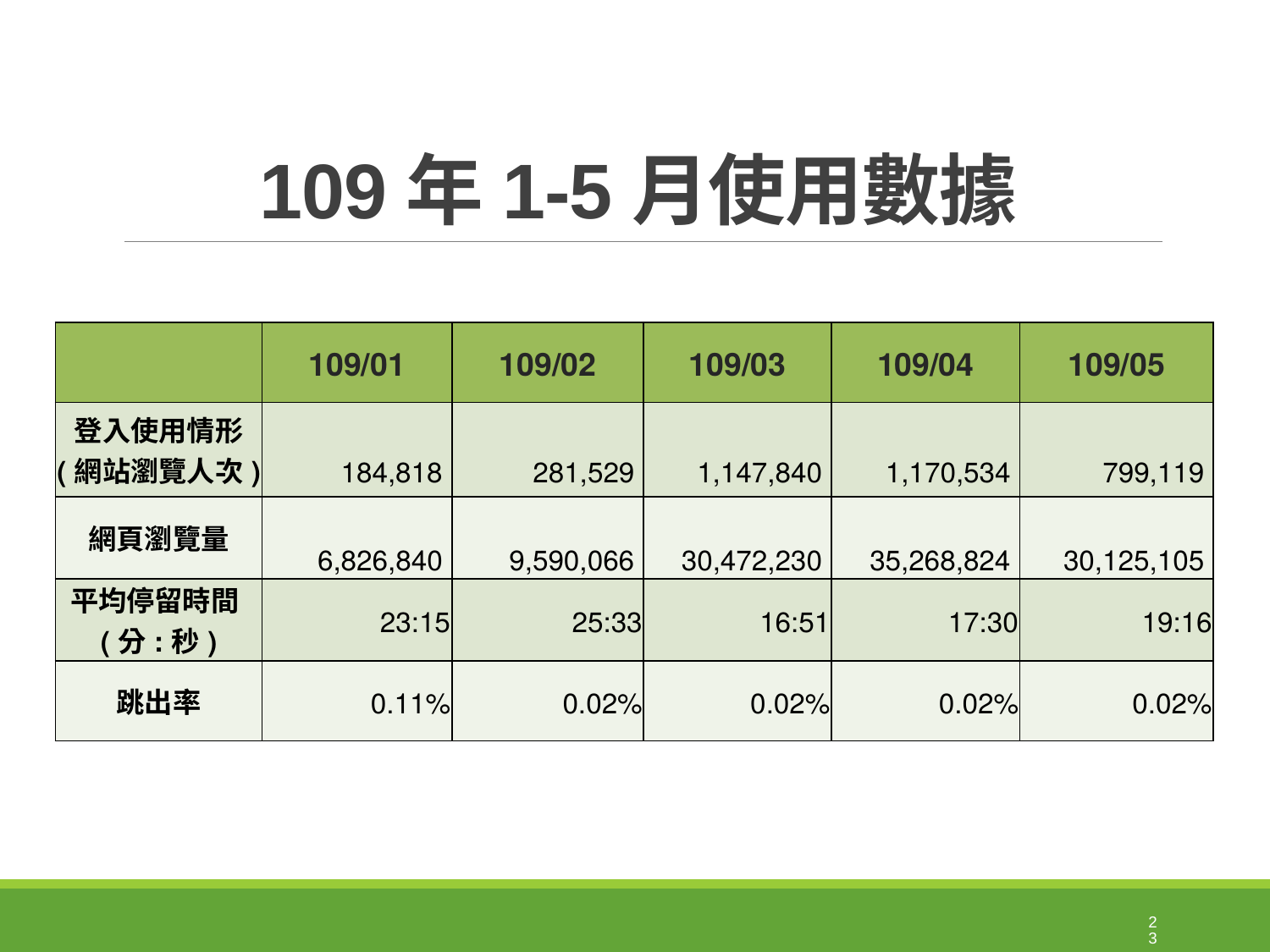

# 109年1-5月使用數據
|  | 109/01 | 109/02 | 109/03 | 109/04 | 109/05 |
| --- | --- | --- | --- | --- | --- |
| 登入使用情形 (網站瀏覽人次) | 184,818 | 281,529 | 1,147,840 | 1,170,534 | 799,119 |
| 網頁瀏覽量 | 6,826,840 | 9,590,066 | 30,472,230 | 35,268,824 | 30,125,105 |
| 平均停留時間(分:秒) | 23:15 | 25:33 | 16:51 | 17:30 | 19:16 |
| 跳出率 | 0.11% | 0.02% | 0.02% | 0.02% | 0.02% |
23